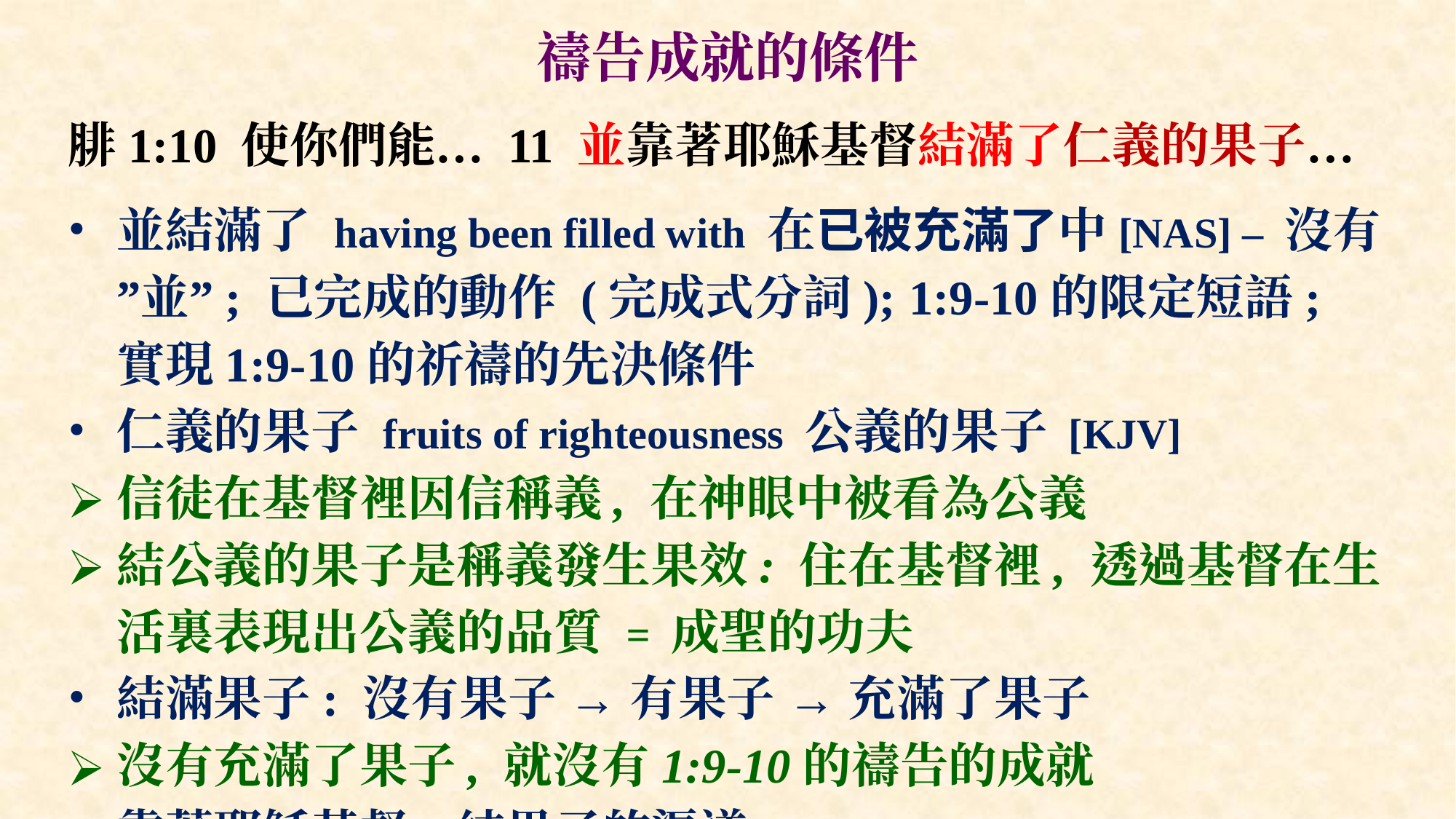

# 禱告成就的條件
腓1:10 使你們能… 11 並靠著耶穌基督結滿了仁義的果子…
並結滿了 having been filled with 在已被充滿了中[NAS] – 沒有”並”; 已完成的動作 (完成式分詞); 1:9-10的限定短語; 實現1:9-10的祈禱的先決條件
仁義的果子 fruits of righteousness 公義的果子 [KJV]
信徒在基督裡因信稱義, 在神眼中被看為公義
結公義的果子是稱義發生果效: 住在基督裡, 透過基督在生活裏表現出公義的品質 = 成聖的功夫
結滿果子: 沒有果子 → 有果子 → 充滿了果子
沒有充滿了果子, 就沒有1:9-10的禱告的成就
靠著耶穌基督 – 結果子的渠道